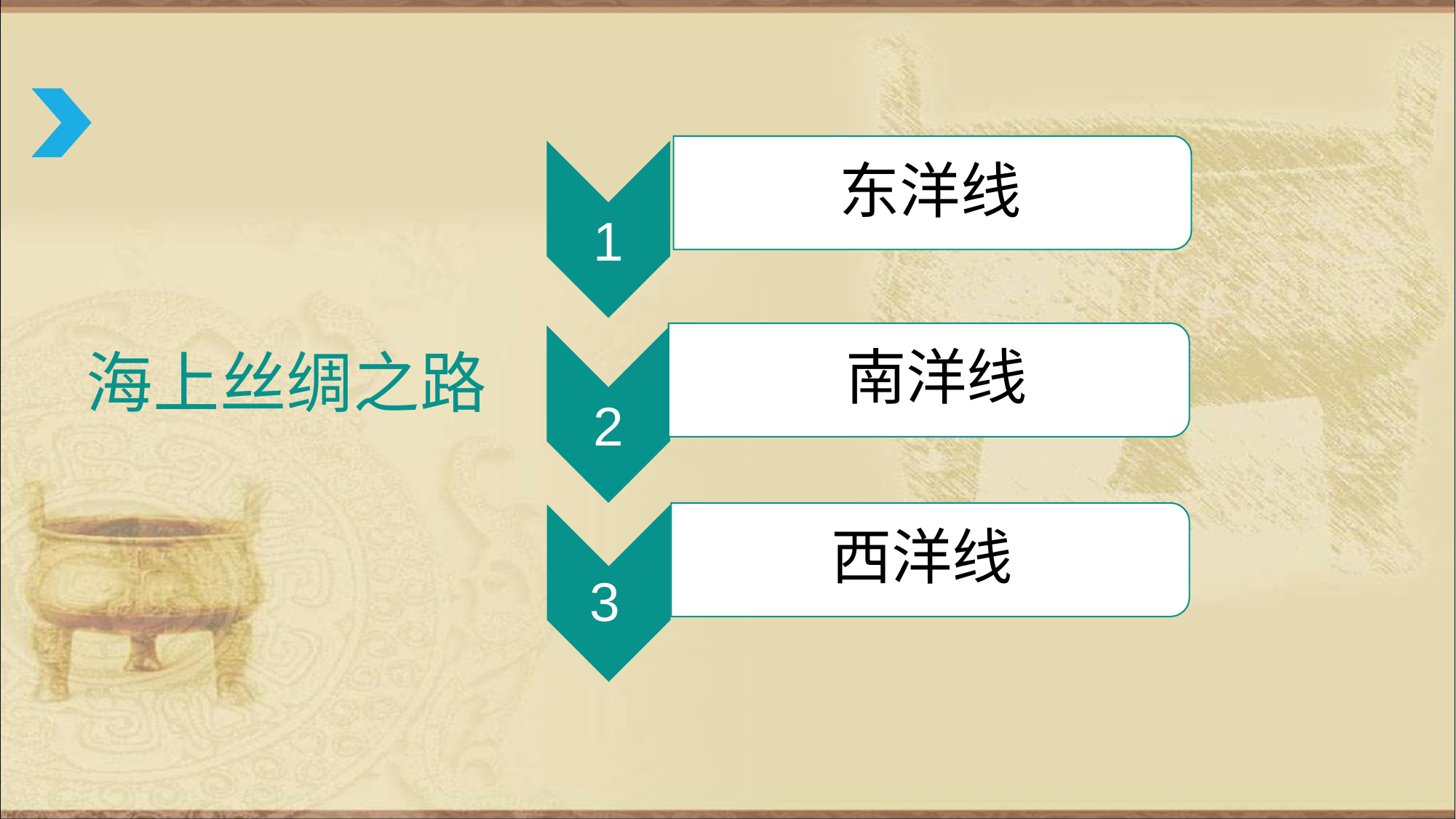

东洋线

1
南洋线

2
海上丝绸之路

  西洋线

3